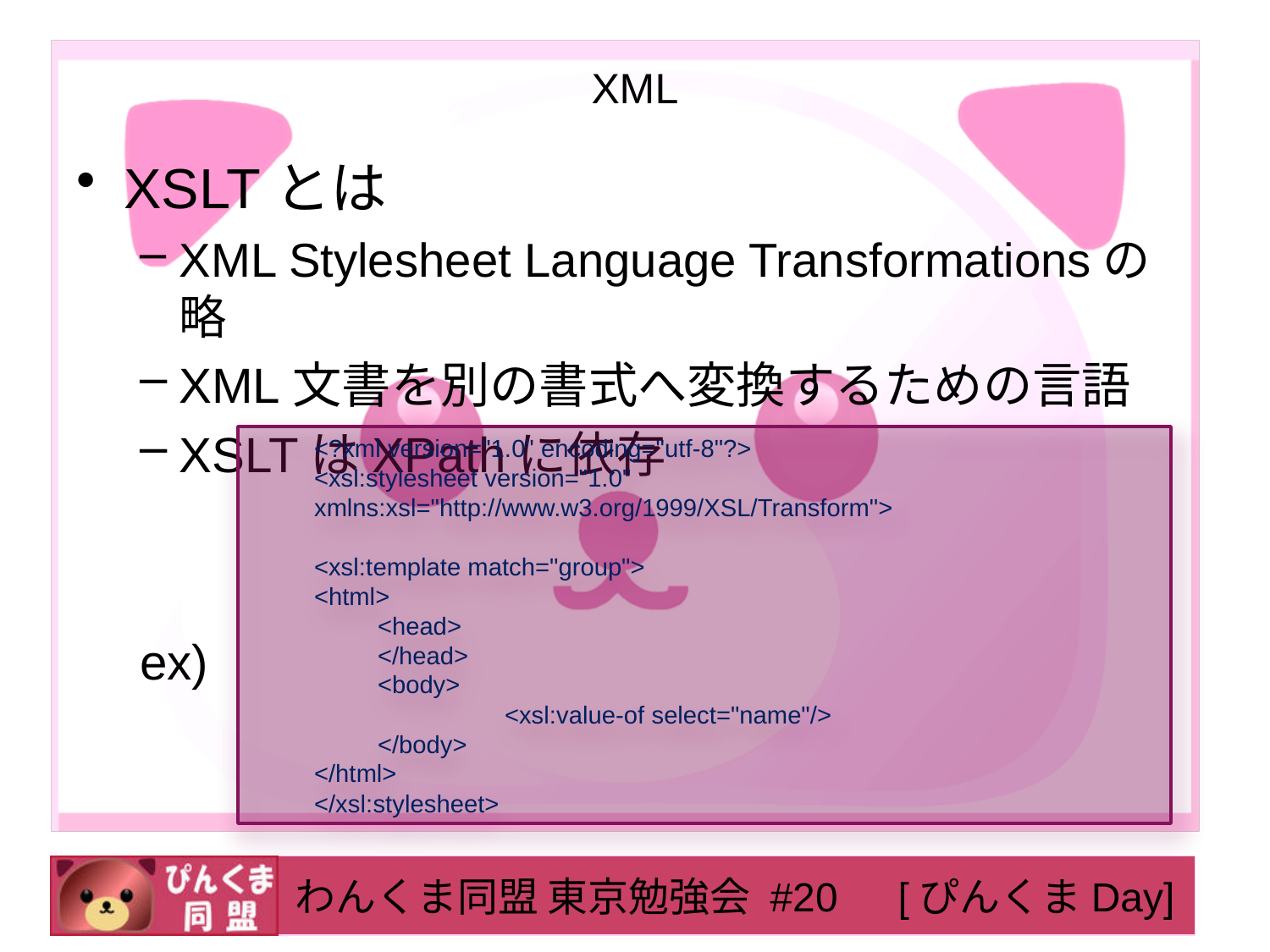

# XML
XSLTとは
XML Stylesheet Language Transformationsの略
XML文書を別の書式へ変換するための言語
XSLTはXPathに依存

ex)

<?xml version="1.0" encoding="utf-8"?>
<xsl:stylesheet version="1.0" xmlns:xsl="http://www.w3.org/1999/XSL/Transform">

<xsl:template match="group">
<html>
<head>
</head>
<body>
	<xsl:value-of select="name"/>
</body>
</html>
</xsl:stylesheet>